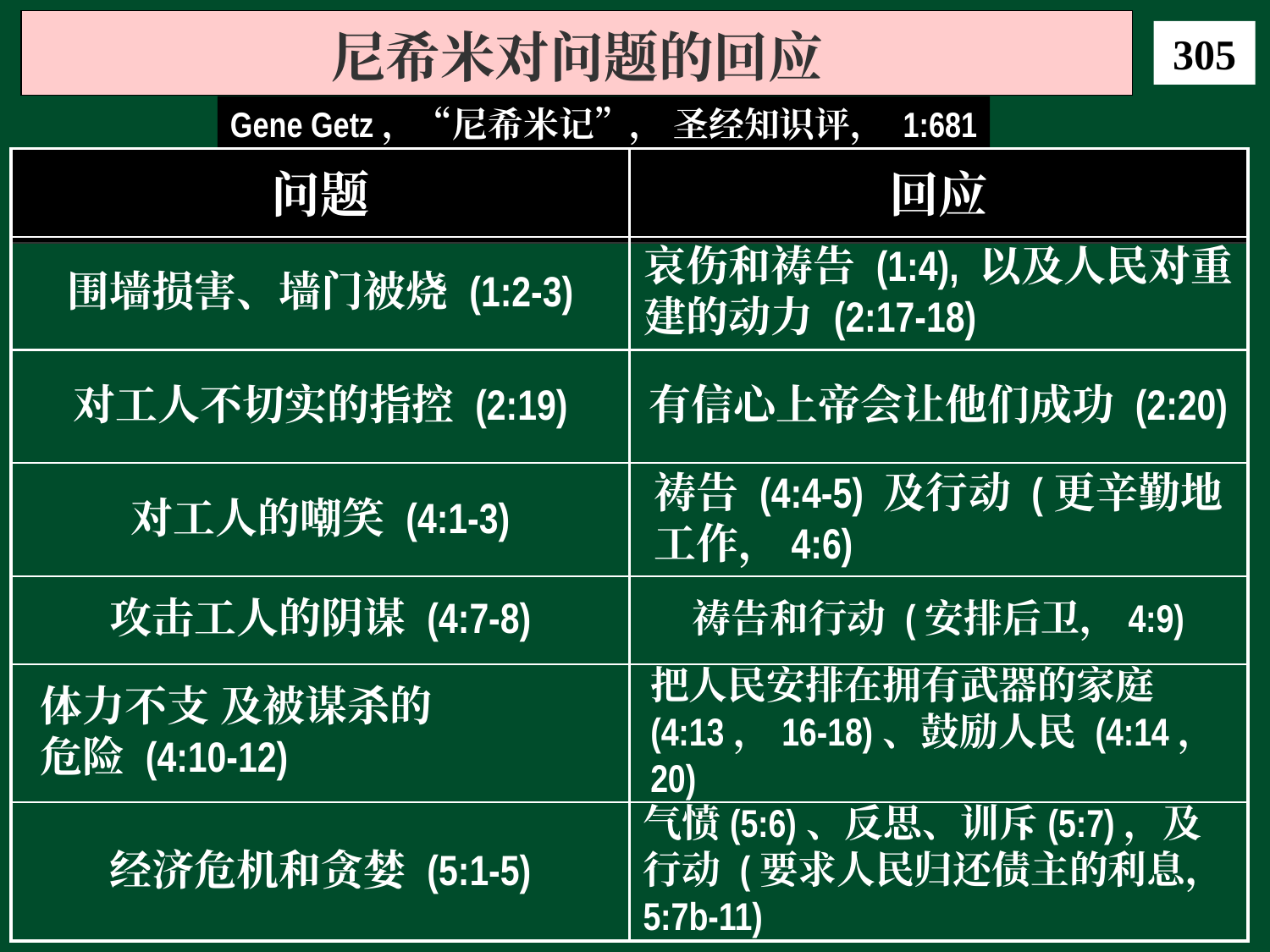

尼希米对问题的回应
305
Gene Getz，“尼希米记”， 圣经知识评， 1:681

问题

回应

围墙损害、墙门被烧 (1:2-3)

哀伤和祷告 (1:4), 以及人民对重建的动力 (2:17-18)

对工人不切实的指控 (2:19)

有信心上帝会让他们成功 (2:20)

对工人的嘲笑 (4:1-3)

祷告 (4:4-5) 及行动 (更辛勤地工作，4:6)

攻击工人的阴谋 (4:7-8)

祷告和行动 (安排后卫，4:9)

体力不支 及被谋杀的                 危险 (4:10-12)

把人民安排在拥有武器的家庭(4:13，16-18)、鼓励人民 (4:14，20)

经济危机和贪婪 (5:1-5)

气愤(5:6)、反思、训斥(5:7)，及行动 (要求人民归还债主的利息，5:7b-11)